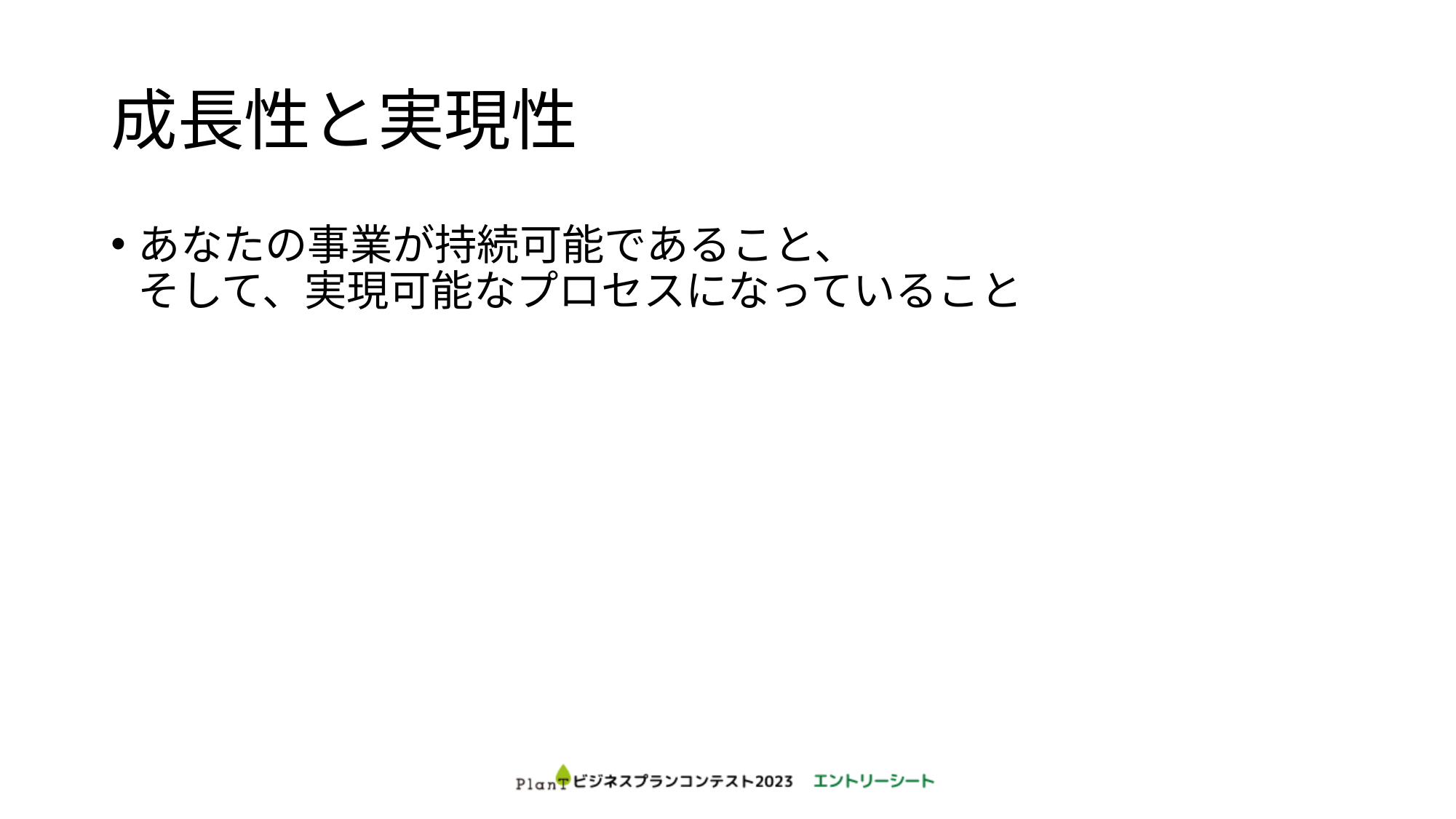

# 成長性と実現性
あなたの事業が持続可能であること、
そして、実現可能なプロセスになっていること